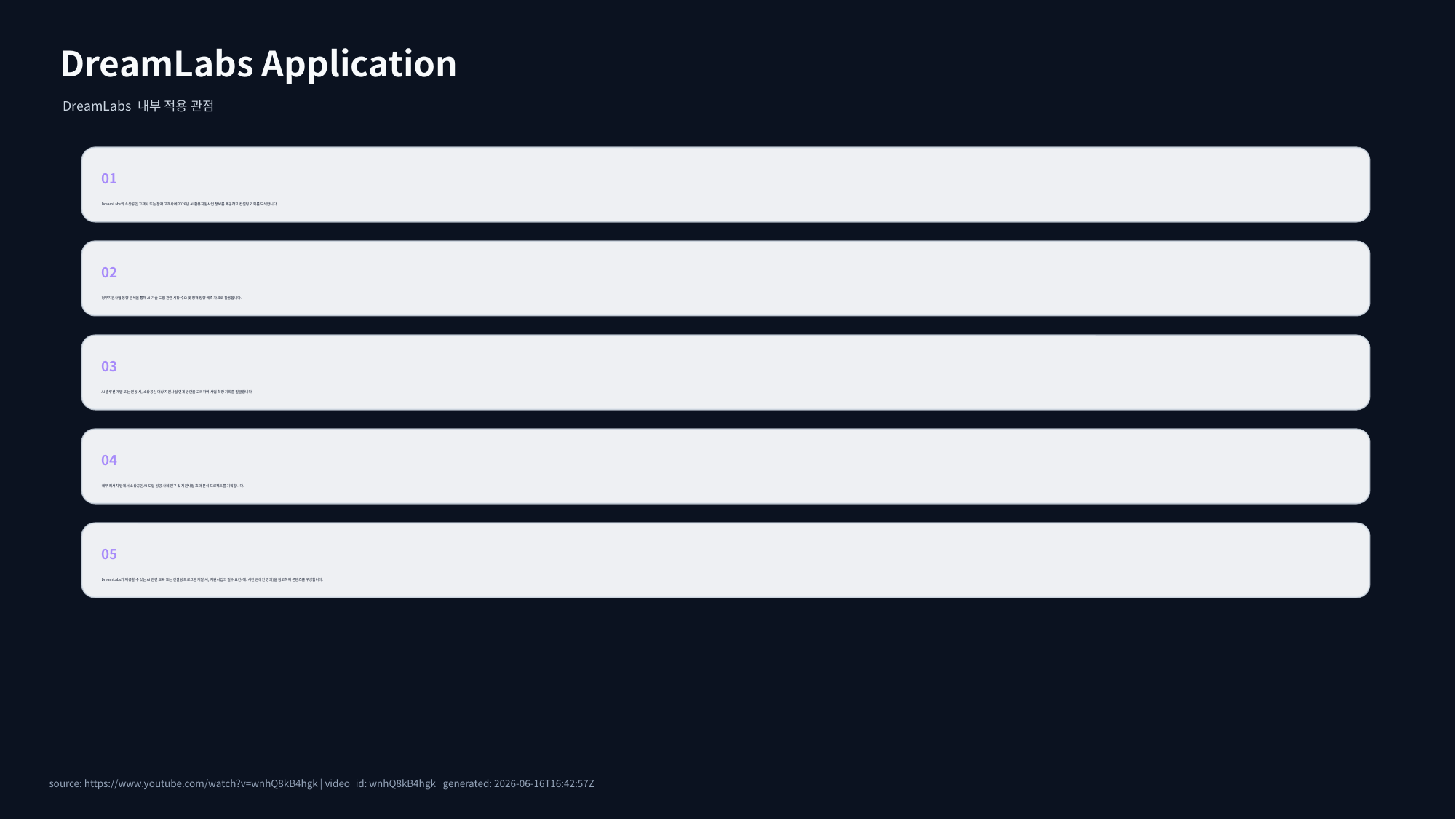

DreamLabs Application
DreamLabs 내부 적용 관점

01
DreamLabs의 소상공인 고객사 또는 잠재 고객사에 2026년 AI 활용지원사업 정보를 제공하고 컨설팅 기회를 모색합니다.

02
정부지원사업 동향 분석을 통해 AI 기술 도입 관련 시장 수요 및 정책 방향 예측 자료로 활용합니다.

03
AI 솔루션 개발 또는 연동 시, 소상공인 대상 지원사업 연계 방안을 고려하여 사업 확장 기회를 발굴합니다.

04
내부 리서치 팀에서 소상공인 AI 도입 성공 사례 연구 및 지원사업 효과 분석 프로젝트를 기획합니다.

05
DreamLabs가 제공할 수 있는 AI 관련 교육 또는 컨설팅 프로그램 개발 시, 지원사업의 필수 요건(예: 사전 온라인 강의)을 참고하여 콘텐츠를 구성합니다.
source: https://www.youtube.com/watch?v=wnhQ8kB4hgk | video_id: wnhQ8kB4hgk | generated: 2026-06-16T16:42:57Z